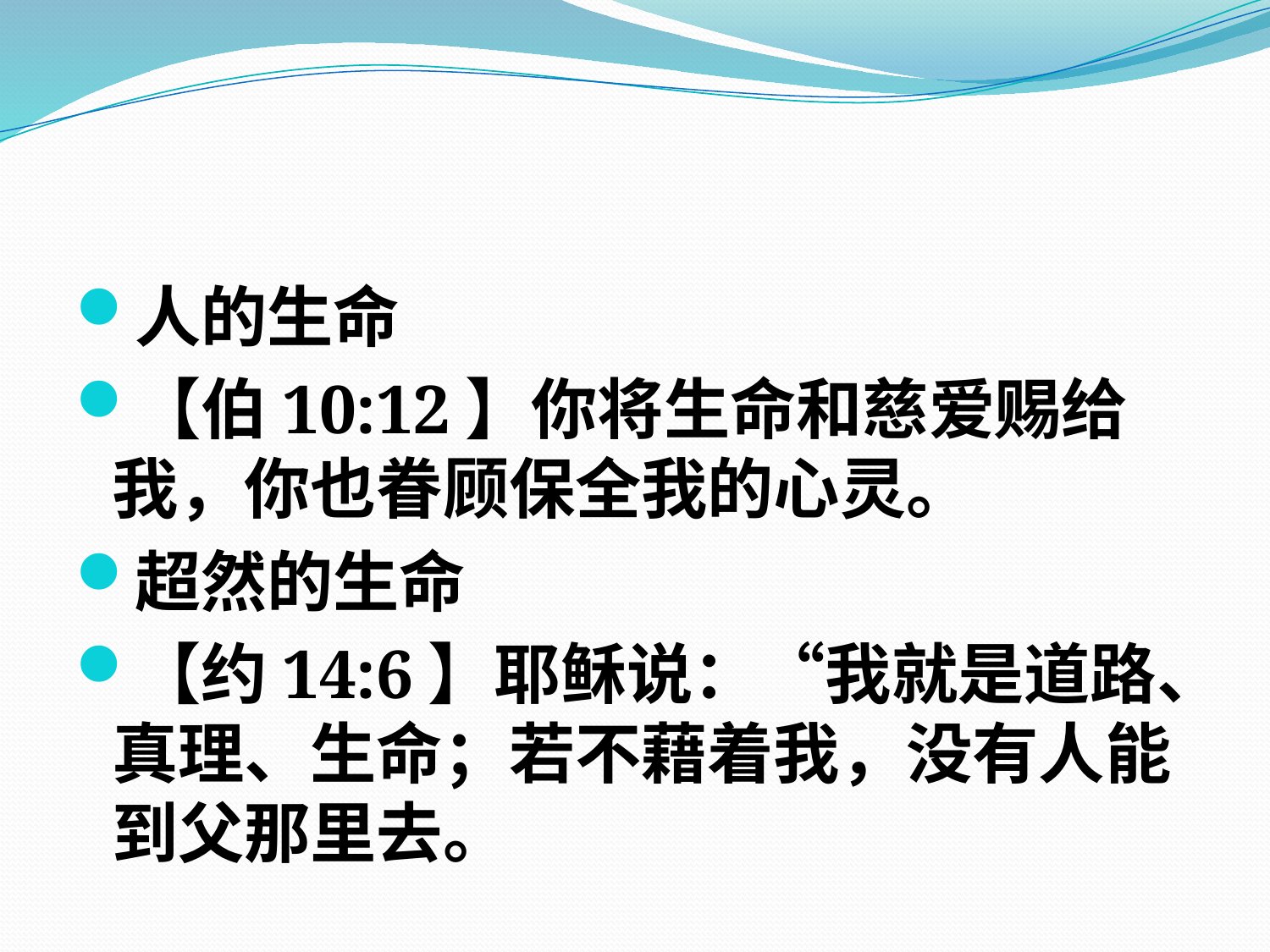

#
人的生命
【伯10:12】你将生命和慈爱赐给我，你也眷顾保全我的心灵。
超然的生命
【约14:6】耶稣说：“我就是道路、真理、生命；若不藉着我，没有人能到父那里去。